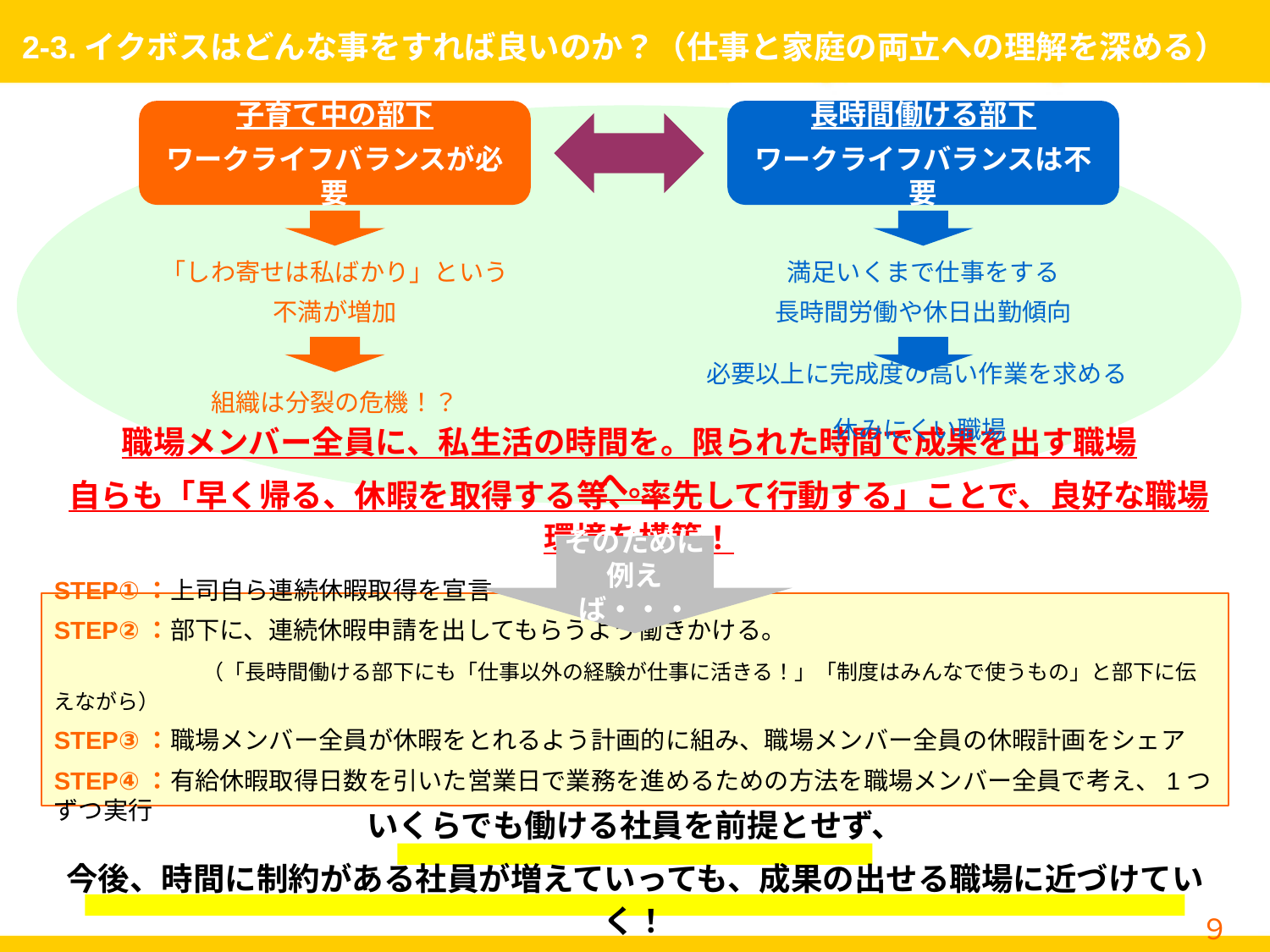

# 2-3.イクボスはどんな事をすれば良いのか？（仕事と家庭の両立への理解を深める）
子育て中の部下
ワークライフバランスが必要
長時間働ける部下
ワークライフバランスは不要

「しわ寄せは私ばかり」という
不満が増加
満足いくまで仕事をする
長時間労働や休日出勤傾向

必要以上に完成度の高い作業を求める
組織は分裂の危機！？
休みにくい職場
職場メンバー全員に、私生活の時間を。限られた時間で成果を出す職場へ。
自らも「早く帰る、休暇を取得する等、率先して行動する」ことで、良好な職場環境を構築！

そのために
例えば・・・
STEP①：上司自ら連続休暇取得を宣言
STEP②：部下に、連続休暇申請を出してもらうよう働きかける。
　　　　　　（「長時間働ける部下にも「仕事以外の経験が仕事に活きる！」「制度はみんなで使うもの」と部下に伝えながら）
STEP③：職場メンバー全員が休暇をとれるよう計画的に組み、職場メンバー全員の休暇計画をシェア
STEP④：有給休暇取得日数を引いた営業日で業務を進めるための方法を職場メンバー全員で考え、1つずつ実行
いくらでも働ける社員を前提とせず、
今後、時間に制約がある社員が増えていっても、成果の出せる職場に近づけていく！

９